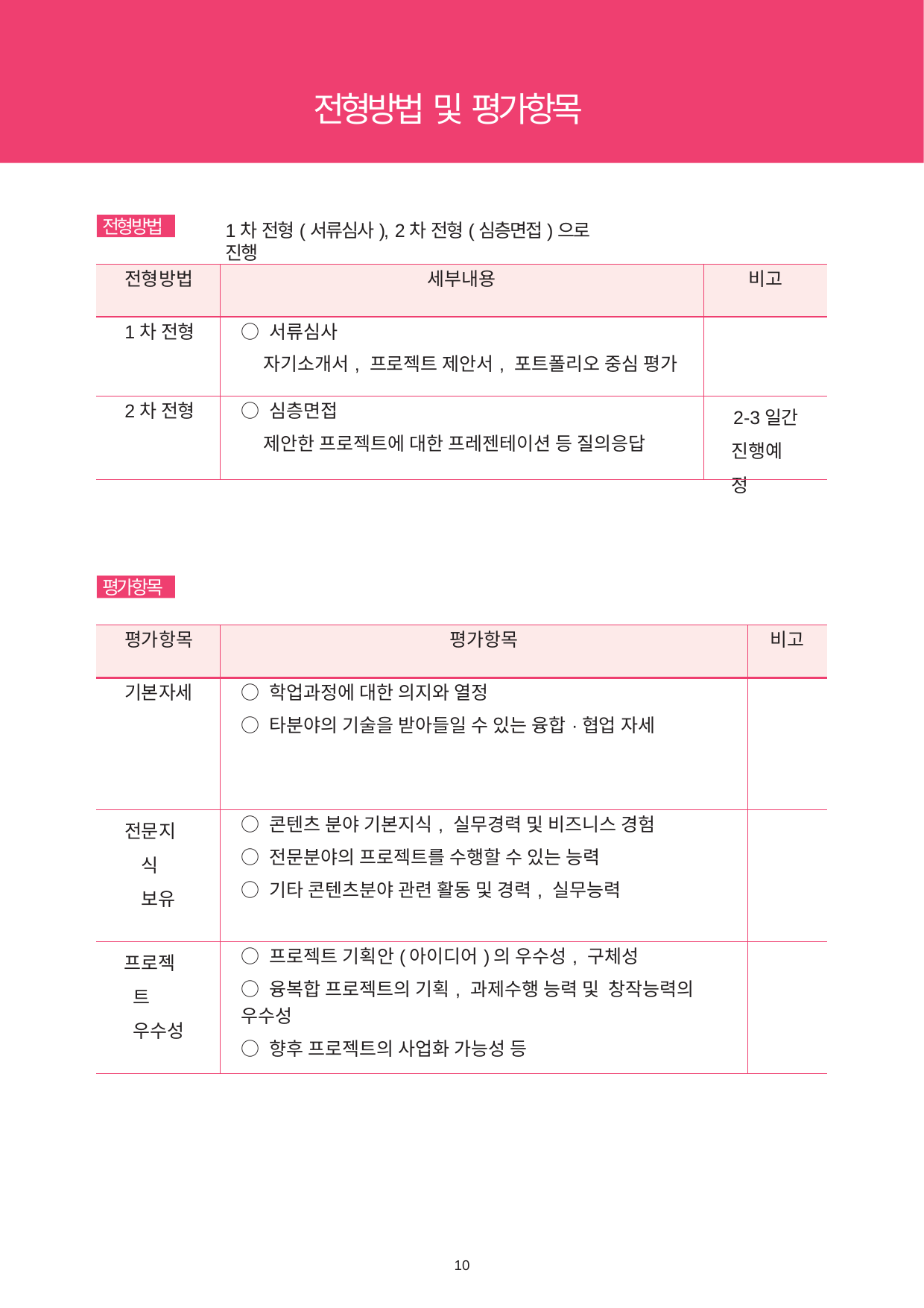

전형방법 및 평가항목
전형방법
1차 전형(서류심사), 2차 전형(심층면접)으로 진행
| 전형방법 | 세부내용 | 비고 |
| --- | --- | --- |
| 1차 전형 | ○ 서류심사 자기소개서, 프로젝트 제안서, 포트폴리오 중심 평가 |  |
| 2차 전형 | ○ 심층면접 제안한 프로젝트에 대한 프레젠테이션 등 질의응답 | 2-3일간 진행예정 |
평가항목
| 평가항목 | 평가항목 | 비고 |
| --- | --- | --- |
| 기본자세 | ○ 학업과정에 대한 의지와 열정 ○ 타분야의 기술을 받아들일 수 있는 융합·협업 자세 |  |
| 전문지식 보유 | ○ 콘텐츠 분야 기본지식, 실무경력 및 비즈니스 경험 ○ 전문분야의 프로젝트를 수행할 수 있는 능력 ○ 기타 콘텐츠분야 관련 활동 및 경력, 실무능력 |  |
| 프로젝트 우수성 | ○ 프로젝트 기획안(아이디어)의 우수성, 구체성 ○ 융복합 프로젝트의 기획, 과제수행 능력 및 창작능력의 우수성 ○ 향후 프로젝트의 사업화 가능성 등 |  |
10